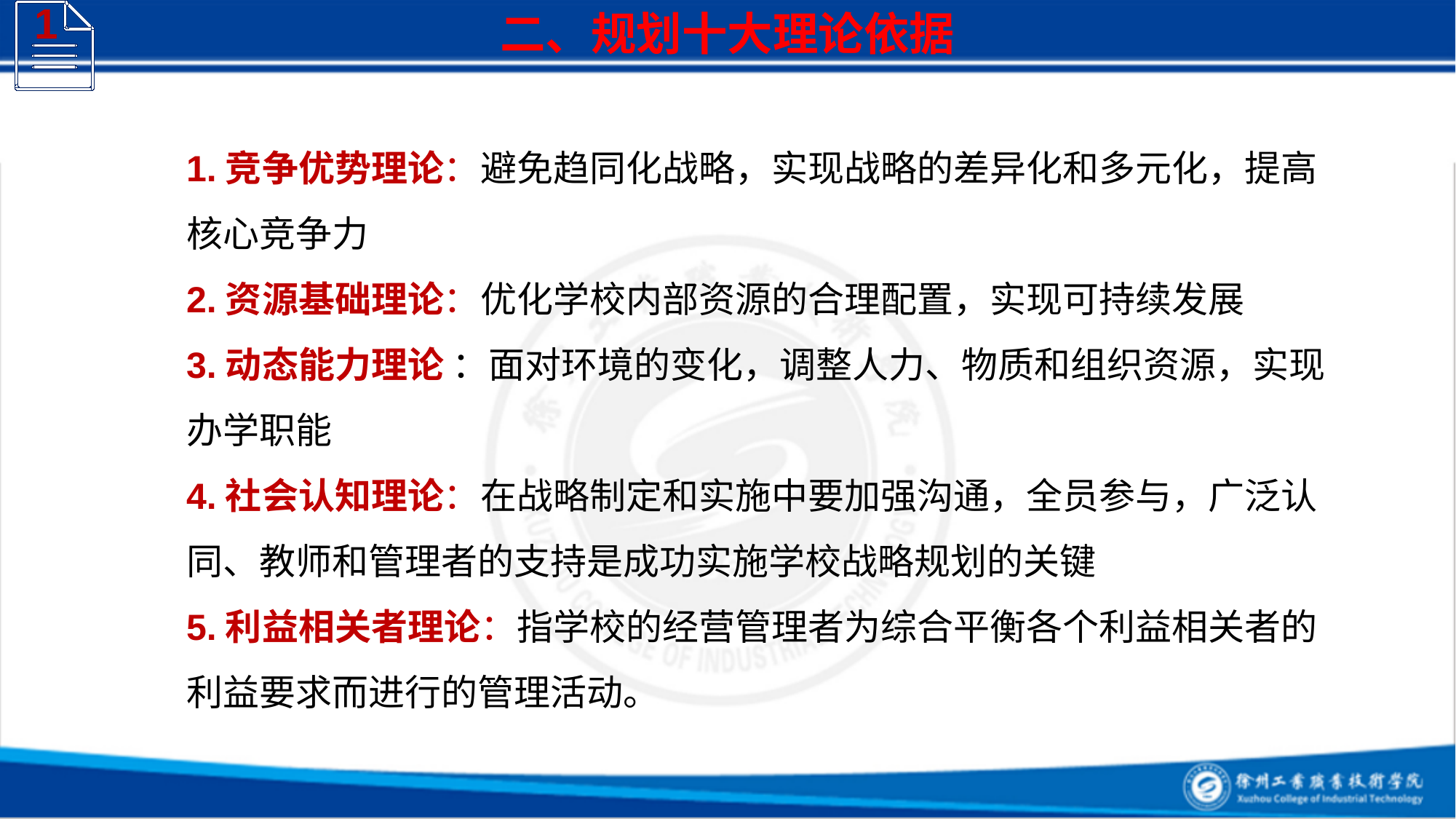

二、规划十大理论依据

1
1.竞争优势理论：避免趋同化战略，实现战略的差异化和多元化，提高核心竞争力
2.资源基础理论：优化学校内部资源的合理配置，实现可持续发展
3.动态能力理论 ：面对环境的变化，调整人力、物质和组织资源，实现办学职能
4.社会认知理论：在战略制定和实施中要加强沟通，全员参与，广泛认同、教师和管理者的支持是成功实施学校战略规划的关键
5.利益相关者理论：指学校的经营管理者为综合平衡各个利益相关者的利益要求而进行的管理活动。